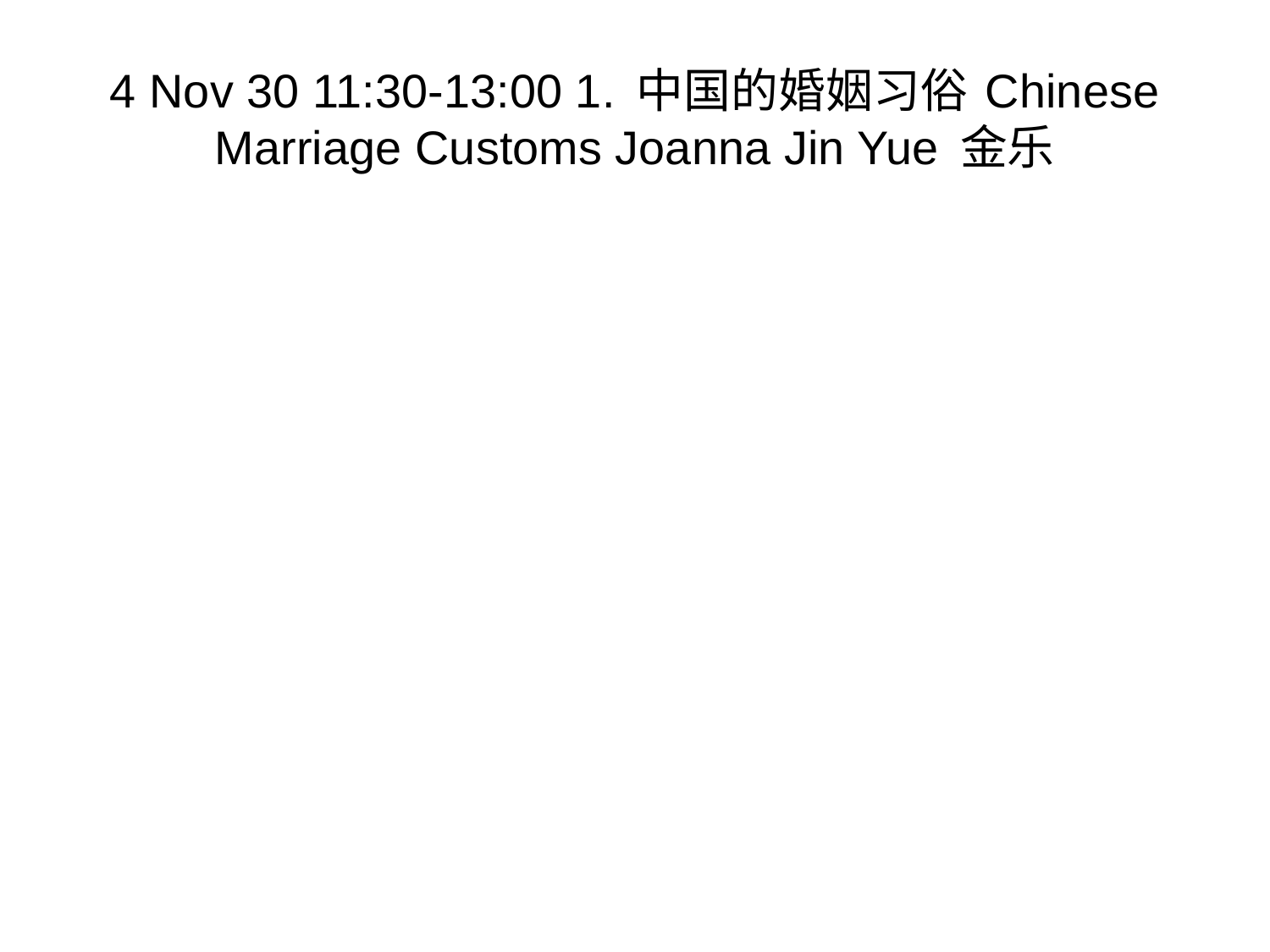

# 4 Nov 30 11:30-13:00 1. 中国的婚姻习俗 Chinese Marriage Customs Joanna Jin Yue 金乐